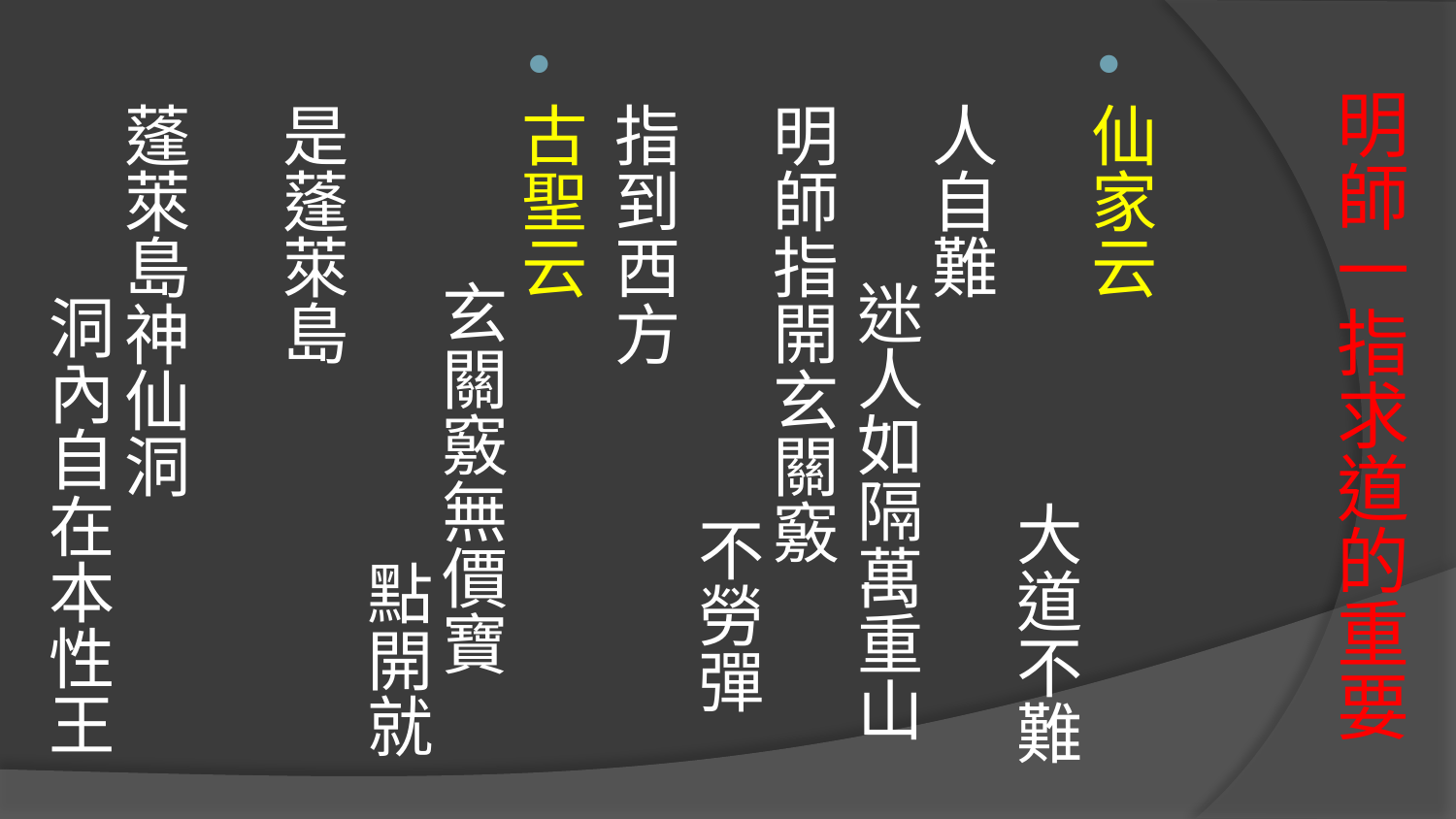

仙家云                                                           大道不難人自難                                            迷人如隔萬重山
明師指開玄關竅                                           不勞彈指到西方
古聖云                                            玄關竅無價寶                                      點開就是蓬萊島
蓬萊島神仙洞                                洞內自在本性王
# 明師一指求道的重要